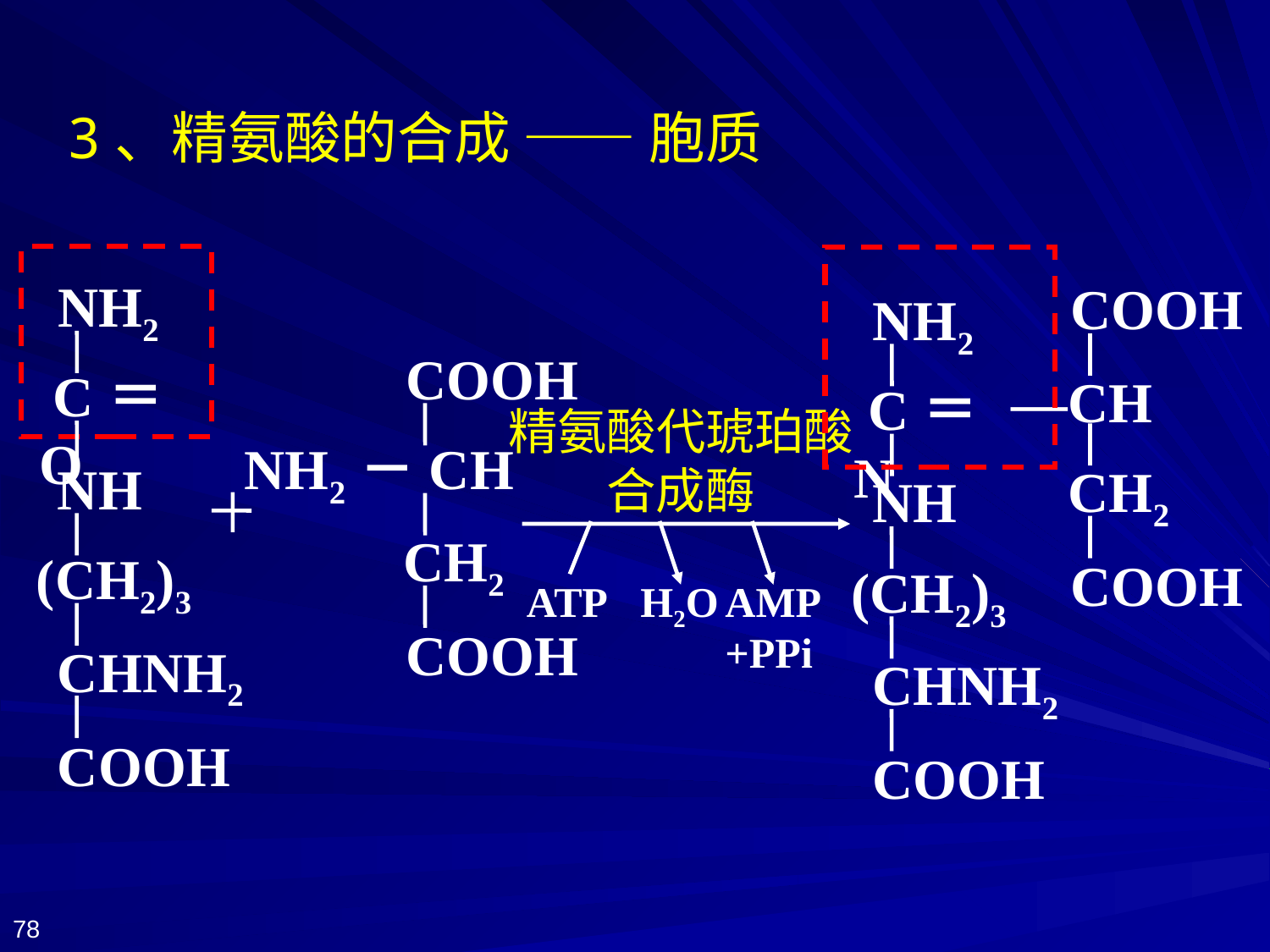

3、精氨酸的合成 —— 胞质

NH2

NH

CHNH2

COOH
(CH2)3
COOH

NH2－CH

CH2

COOH
 C＝O

COOH
NH2

       —CH
 C＝N

CH2
NH

COOH
(CH2)3

CHNH2

COOH
精氨酸代琥珀酸合成酶

ATP
H2O
AMP+PPi
78